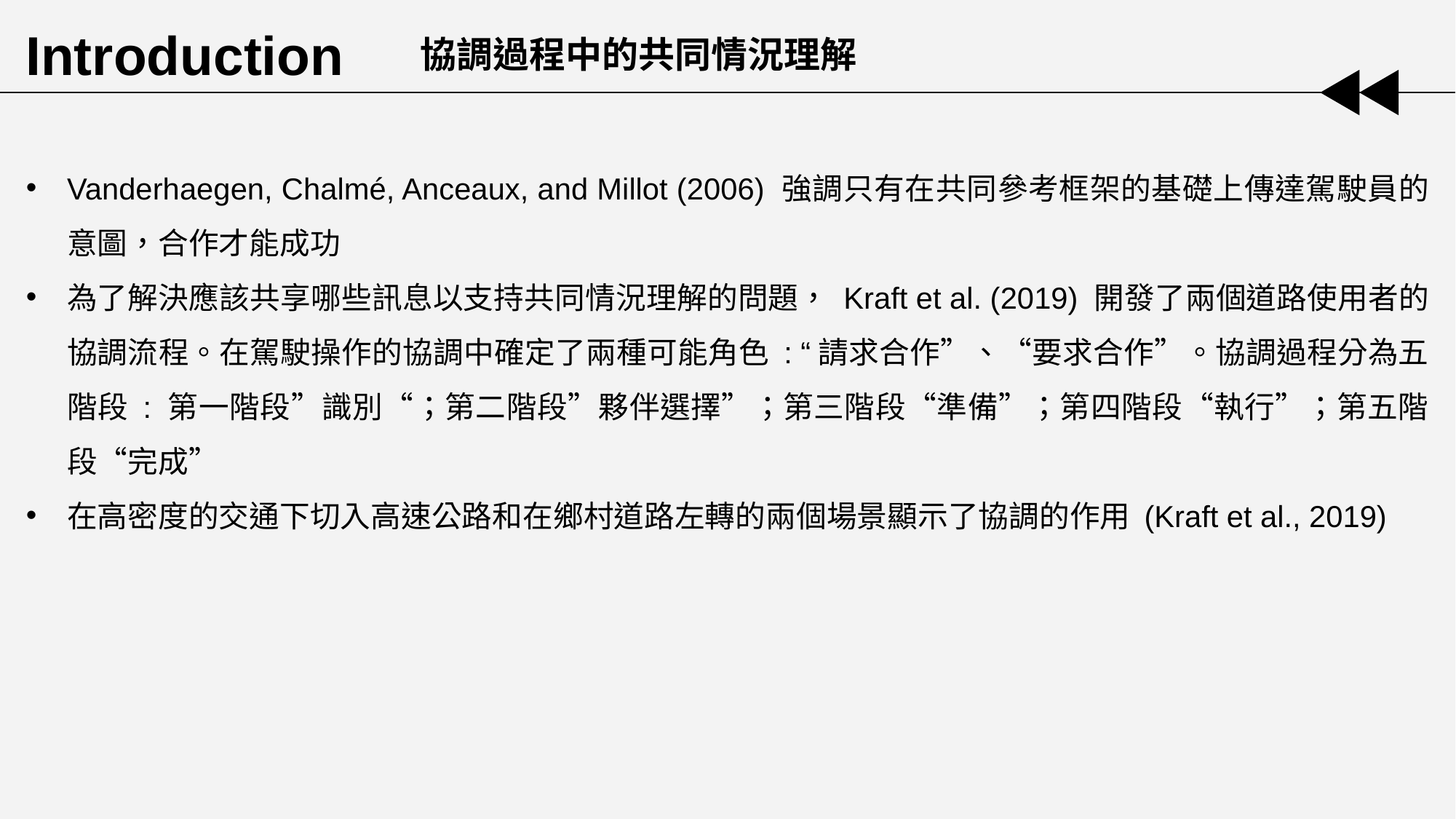

Introduction
協調過程中的共同情況理解

Vanderhaegen, Chalmé, Anceaux, and Millot (2006) 強調只有在共同參考框架的基礎上傳達駕駛員的意圖，合作才能成功
為了解決應該共享哪些訊息以支持共同情況理解的問題， Kraft et al. (2019) 開發了兩個道路使用者的協調流程。在駕駛操作的協調中確定了兩種可能角色 : “請求合作”、“要求合作”。協調過程分為五階段 : 第一階段”識別“；第二階段”夥伴選擇”；第三階段“準備”；第四階段“執行”；第五階段“完成”
在高密度的交通下切入高速公路和在鄉村道路左轉的兩個場景顯示了協調的作用 (Kraft et al., 2019)